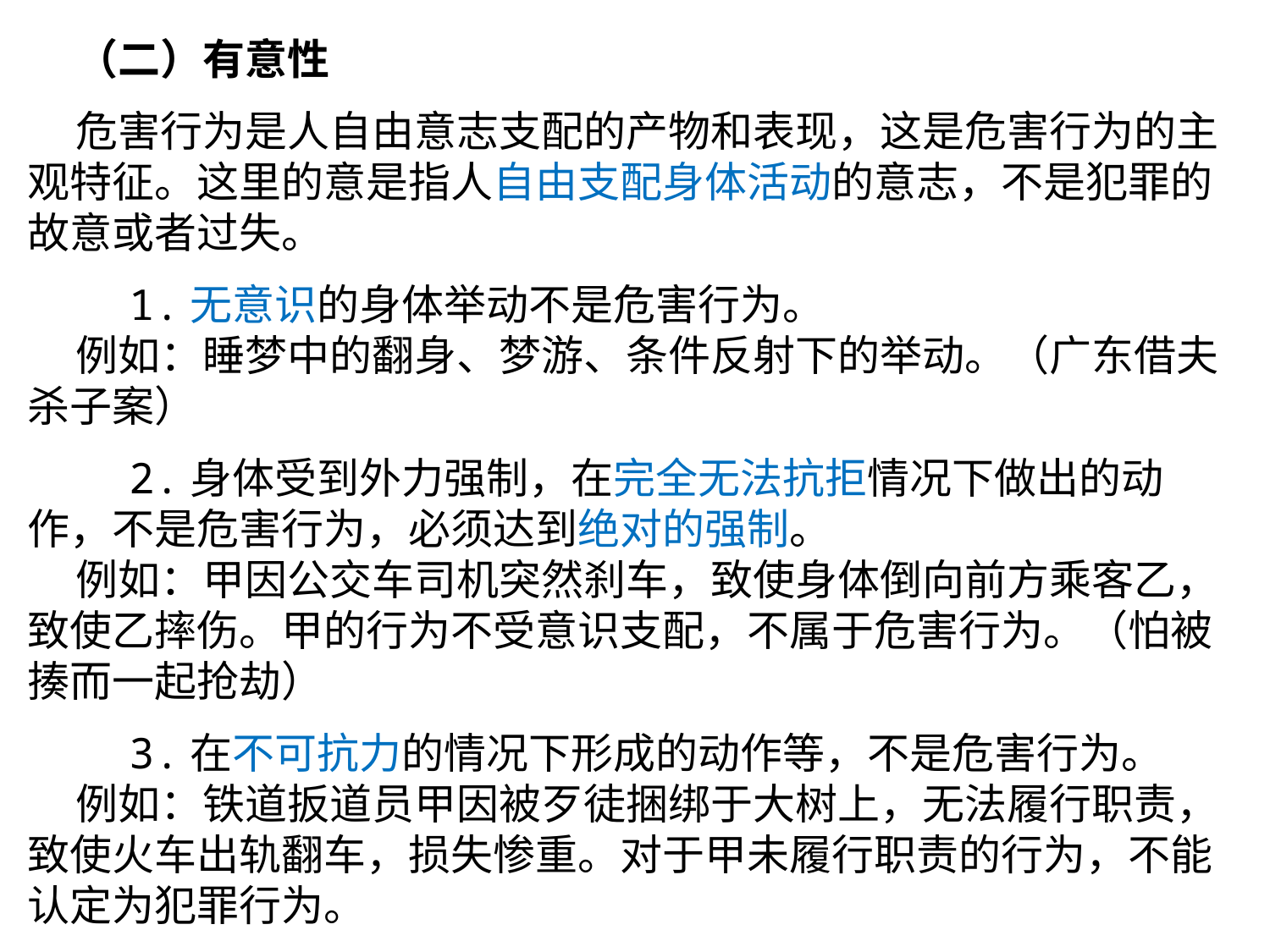

（二）有意性

    危害行为是人自由意志支配的产物和表现，这是危害行为的主观特征。这里的意是指人自由支配身体活动的意志，不是犯罪的故意或者过失。

    1.无意识的身体举动不是危害行为。
    例如：睡梦中的翻身、梦游、条件反射下的举动。（广东借夫杀子案）

    2.身体受到外力强制，在完全无法抗拒情况下做出的动作，不是危害行为，必须达到绝对的强制。
    例如：甲因公交车司机突然刹车，致使身体倒向前方乘客乙，致使乙摔伤。甲的行为不受意识支配，不属于危害行为。（怕被揍而一起抢劫）

    3.在不可抗力的情况下形成的动作等，不是危害行为。
    例如：铁道扳道员甲因被歹徒捆绑于大树上，无法履行职责，致使火车出轨翻车，损失惨重。对于甲未履行职责的行为，不能认定为犯罪行为。